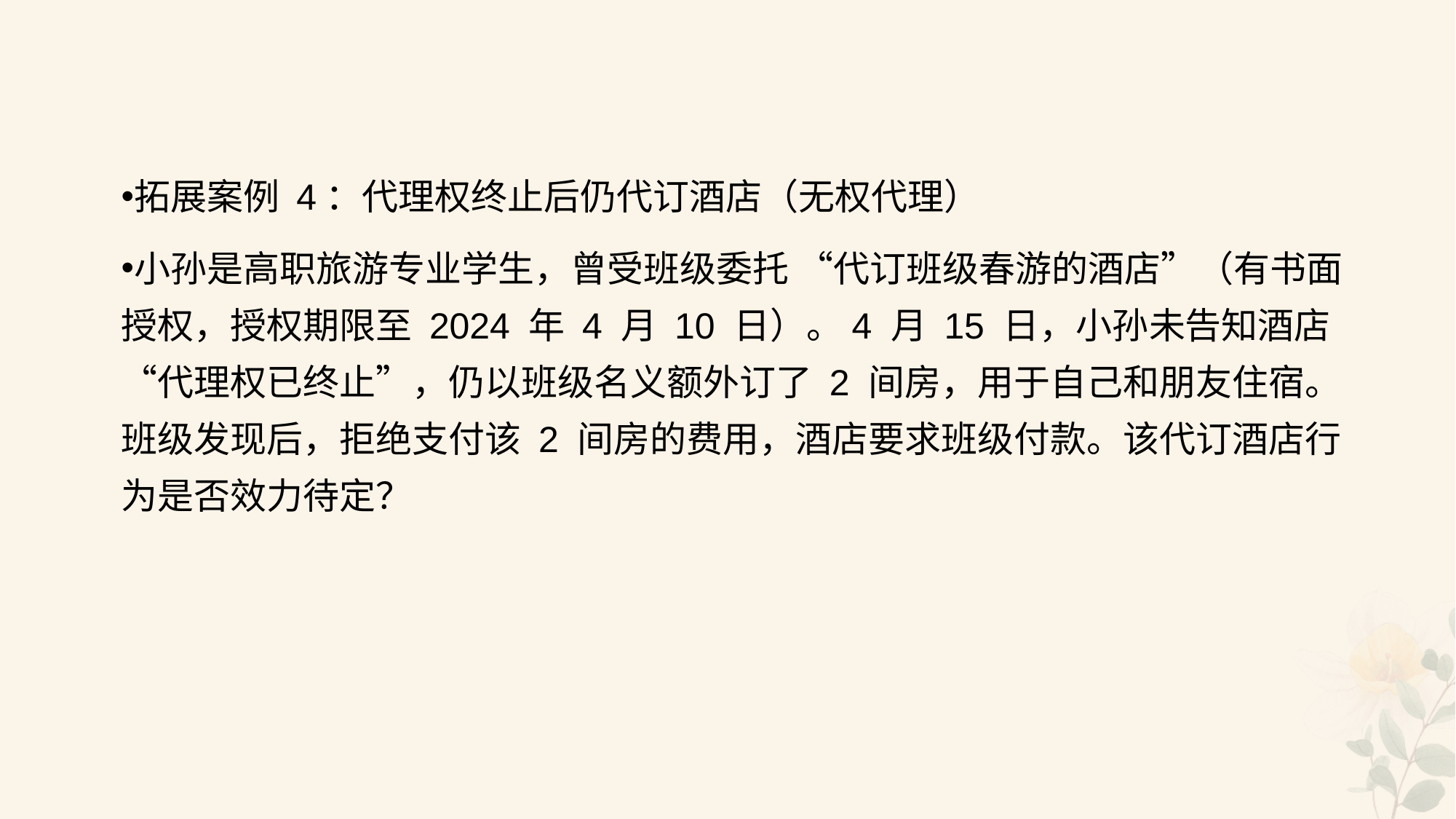

#
拓展案例 4：代理权终止后仍代订酒店（无权代理）
小孙是高职旅游专业学生，曾受班级委托 “代订班级春游的酒店”（有书面授权，授权期限至 2024 年 4 月 10 日）。4 月 15 日，小孙未告知酒店 “代理权已终止”，仍以班级名义额外订了 2 间房，用于自己和朋友住宿。班级发现后，拒绝支付该 2 间房的费用，酒店要求班级付款。该代订酒店行为是否效力待定？